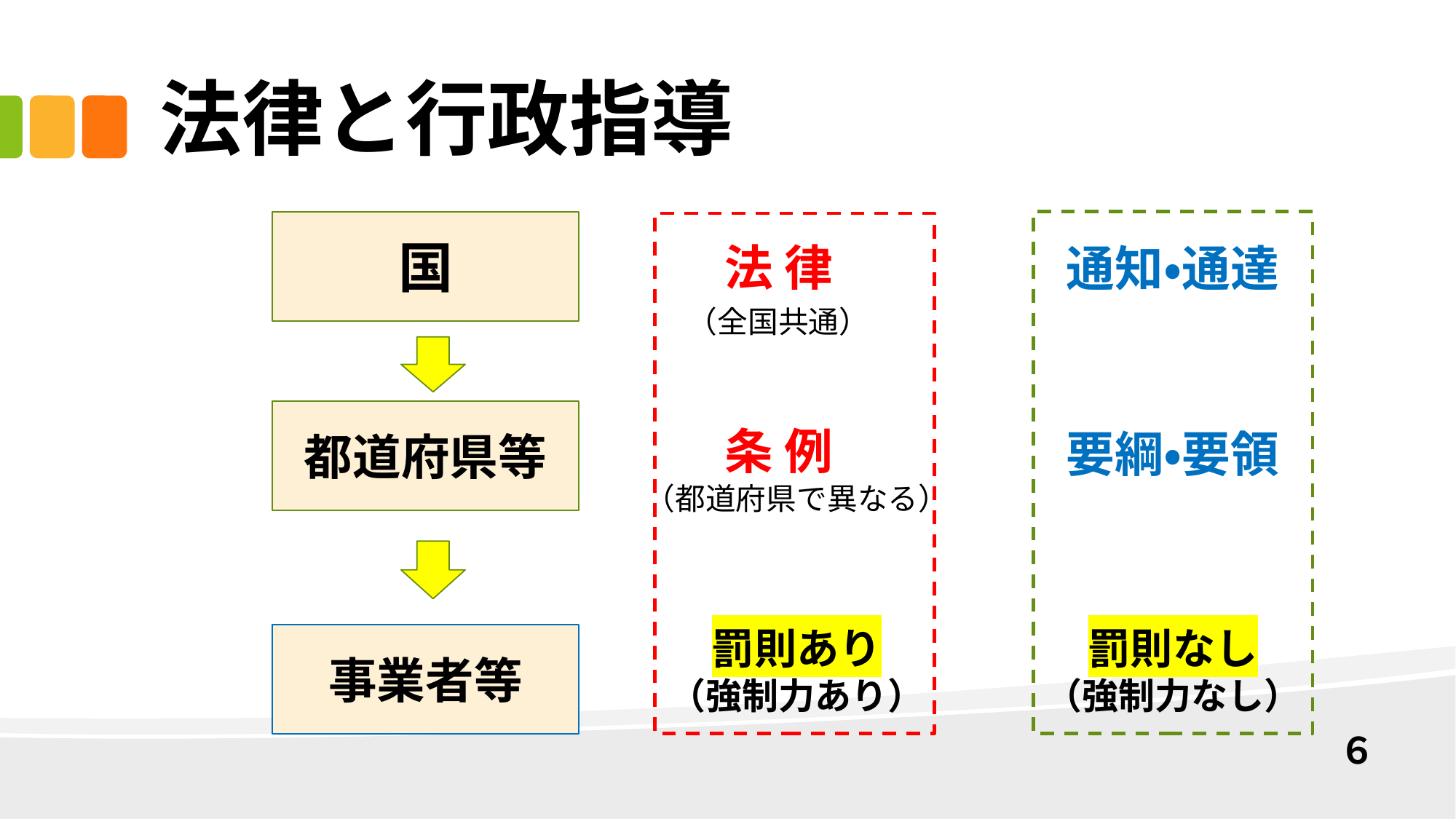

# 法律と行政指導

国

法 律
通知・通達
（全国共通）

都道府県等
条 例
要綱・要領
（都道府県で異なる）

罰則あり
（強制力あり）
罰則なし
（強制力なし）
事業者等
６